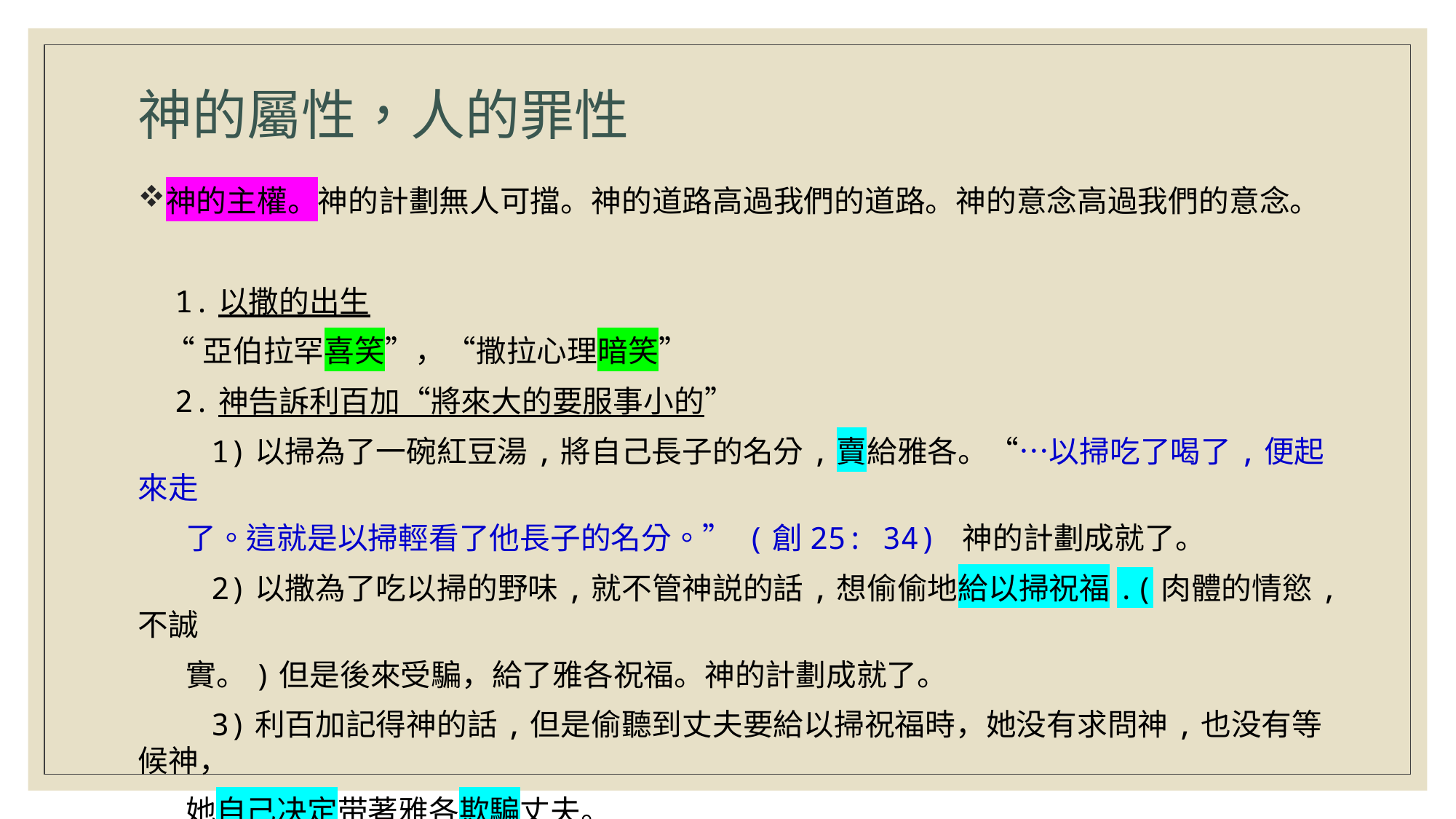

# 神的屬性，人的罪性
神的主權。神的計劃無人可擋。神的道路高過我們的道路。神的意念高過我們的意念。

  1.以撒的出生
    “亞伯拉罕喜笑”，“撒拉心理暗笑”
  2.神告訴利百加“將來大的要服事小的”
    1)以掃為了一碗紅豆湯,將自己長子的名分,賣給雅各。“…以掃吃了喝了,便起來走
      了。這就是以掃輕看了他長子的名分。” (創25: 34) 神的計劃成就了。
    2)以撒為了吃以掃的野味,就不管神説的話,想偷偷地給以掃祝福.(肉體的情慾,不誠
      實。)但是後來受騙，給了雅各祝福。神的計劃成就了。
    3)利百加記得神的話,但是偷聽到丈夫要給以掃祝福時，她没有求問神,也没有等候神，
      她自己决定带著雅各欺騙丈夫。